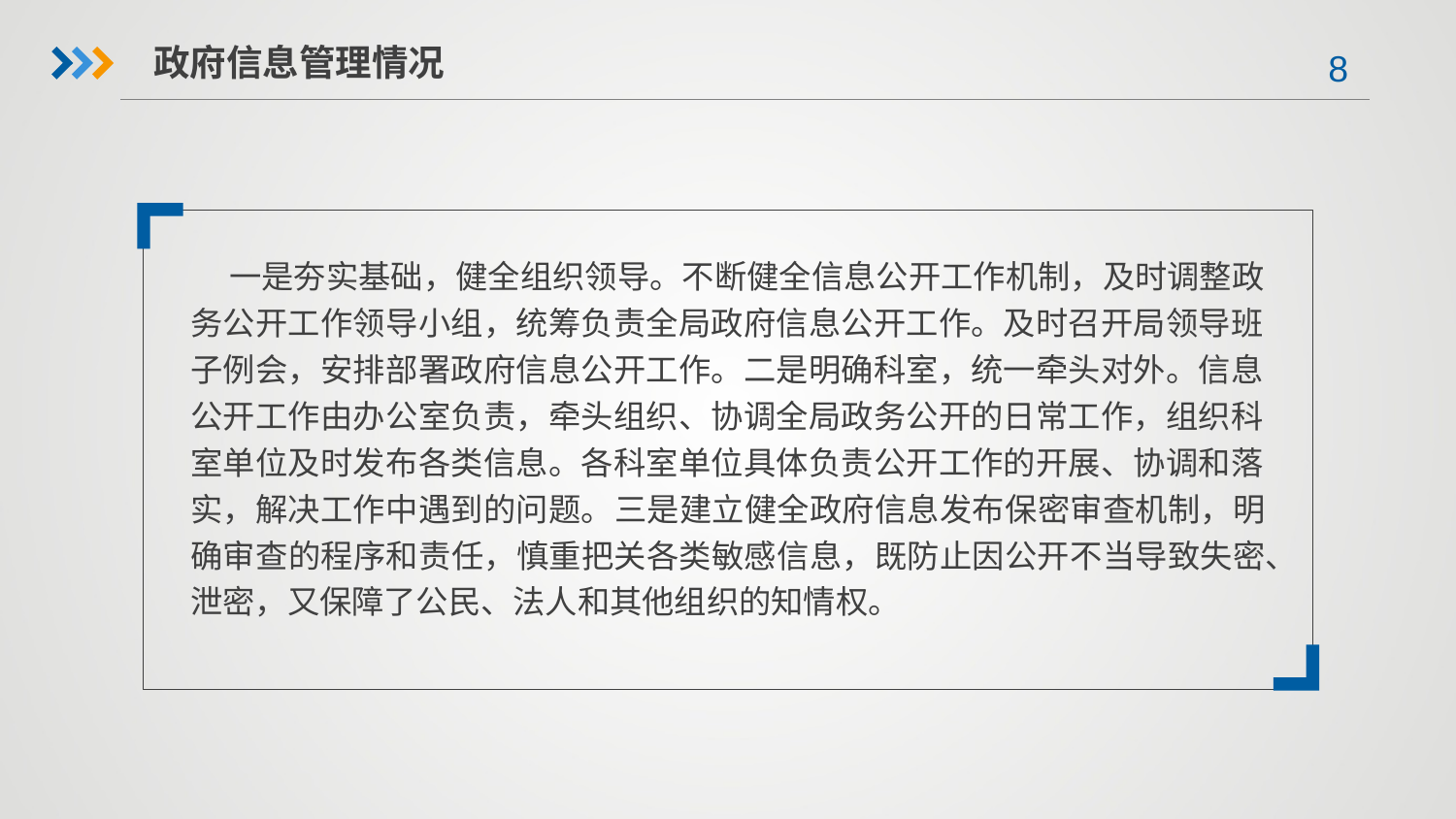

政府信息管理情况

     一是夯实基础，健全组织领导。不断健全信息公开工作机制，及时调整政务公开工作领导小组，统筹负责全局政府信息公开工作。及时召开局领导班子例会，安排部署政府信息公开工作。二是明确科室，统一牵头对外。信息公开工作由办公室负责，牵头组织、协调全局政务公开的日常工作，组织科室单位及时发布各类信息。各科室单位具体负责公开工作的开展、协调和落实，解决工作中遇到的问题。三是建立健全政府信息发布保密审查机制，明确审查的程序和责任，慎重把关各类敏感信息，既防止因公开不当导致失密、泄密，又保障了公民、法人和其他组织的知情权。